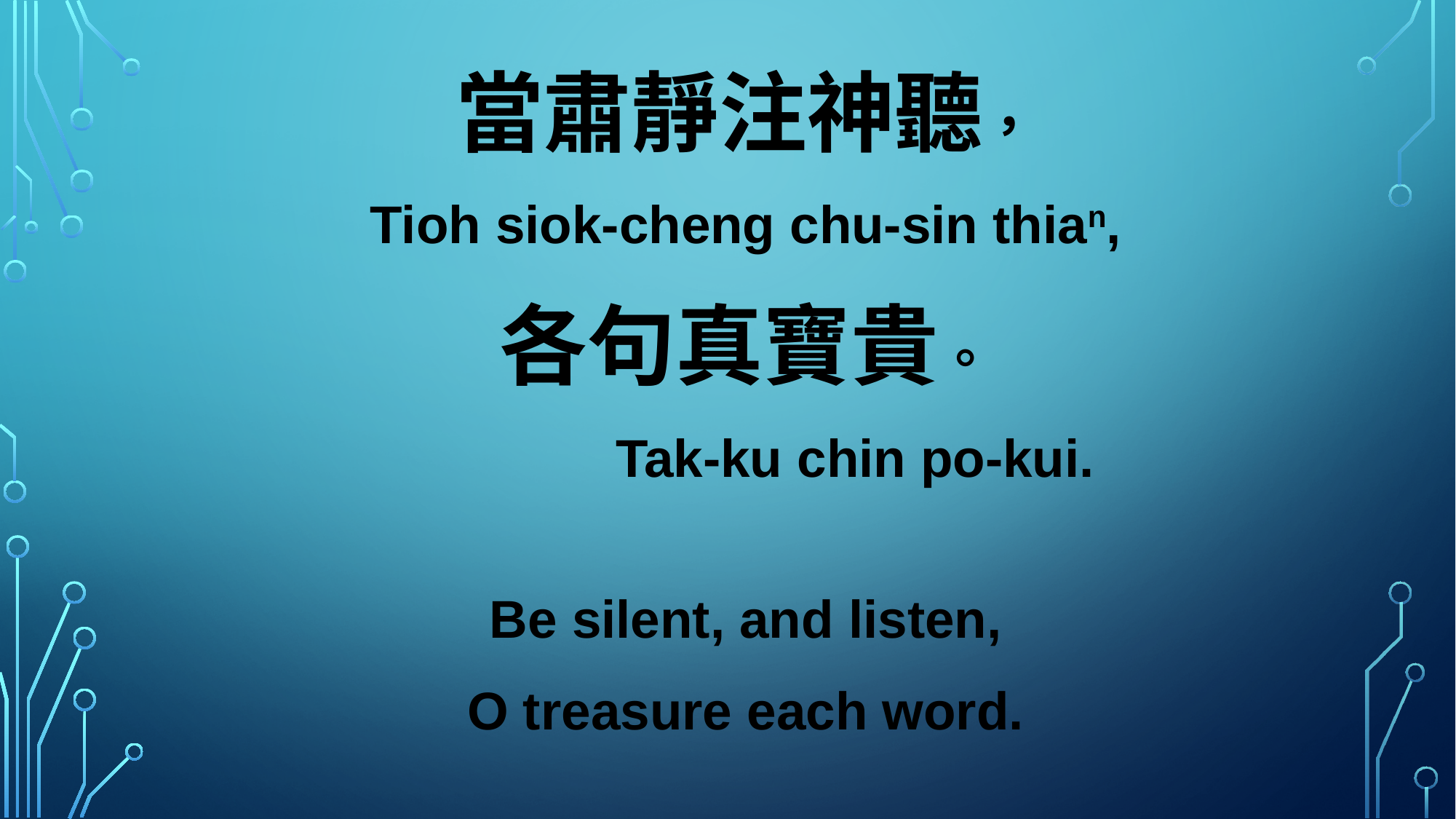

當肅靜注神聽，
Tioh siok-cheng chu-sin thian,
各句真寶貴。
                                 Tak-ku chin po-kui.

Be silent, and listen,
O treasure each word.